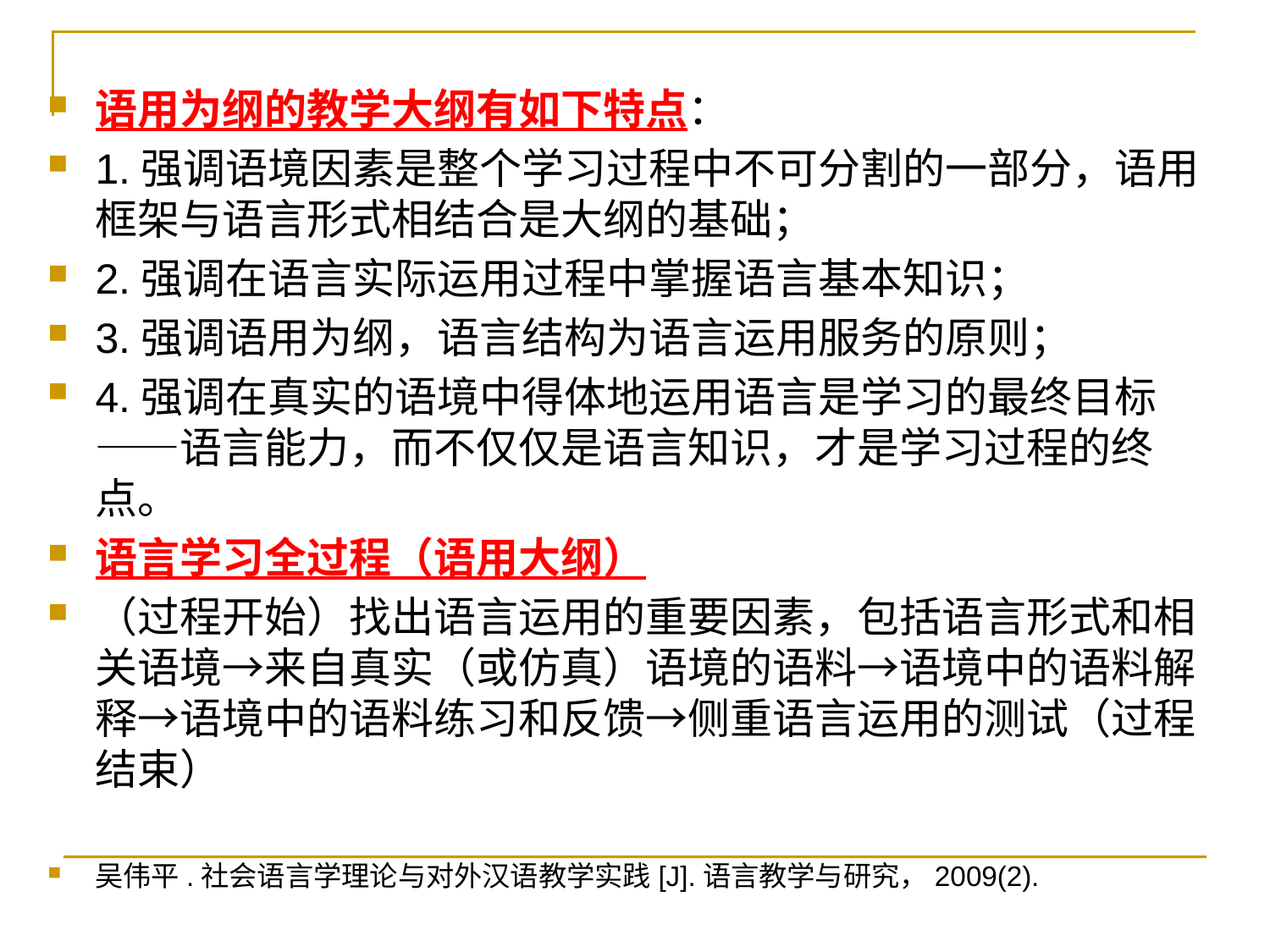

语用为纲的教学大纲有如下特点：
1.强调语境因素是整个学习过程中不可分割的一部分，语用框架与语言形式相结合是大纲的基础；
2.强调在语言实际运用过程中掌握语言基本知识；
3.强调语用为纲，语言结构为语言运用服务的原则；
4.强调在真实的语境中得体地运用语言是学习的最终目标——语言能力，而不仅仅是语言知识，才是学习过程的终点。
语言学习全过程（语用大纲）
（过程开始）找出语言运用的重要因素，包括语言形式和相关语境→来自真实（或仿真）语境的语料→语境中的语料解释→语境中的语料练习和反馈→侧重语言运用的测试（过程结束）

吴伟平.社会语言学理论与对外汉语教学实践[J].语言教学与研究，2009(2).